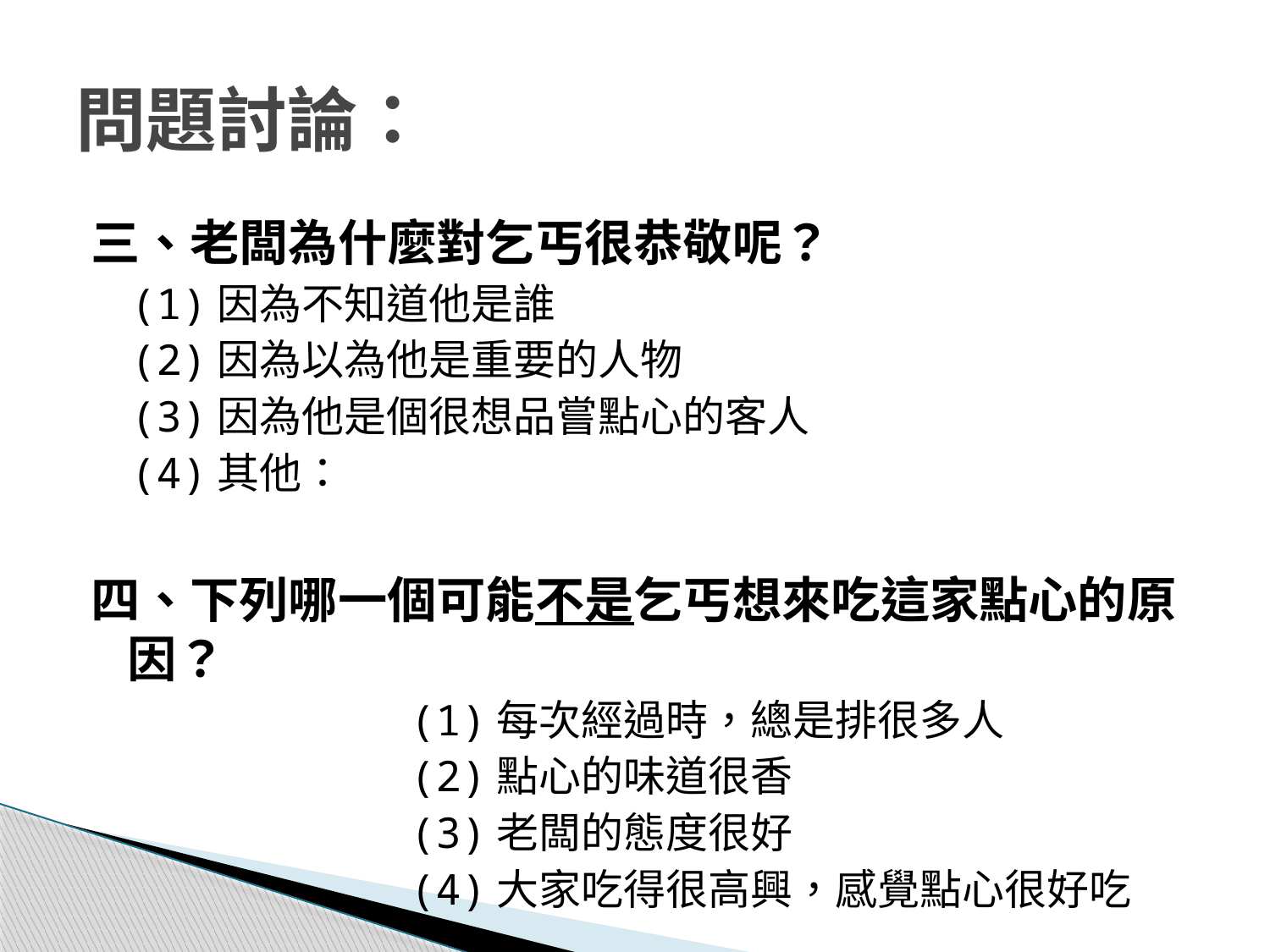

# 問題討論：
三、老闆為什麼對乞丐很恭敬呢？
(1)因為不知道他是誰
(2)因為以為他是重要的人物
(3)因為他是個很想品嘗點心的客人
(4)其他：

四、下列哪一個可能不是乞丐想來吃這家點心的原因？
           (1)每次經過時，總是排很多人
           (2)點心的味道很香
           (3)老闆的態度很好
           (4)大家吃得很高興，感覺點心很好吃